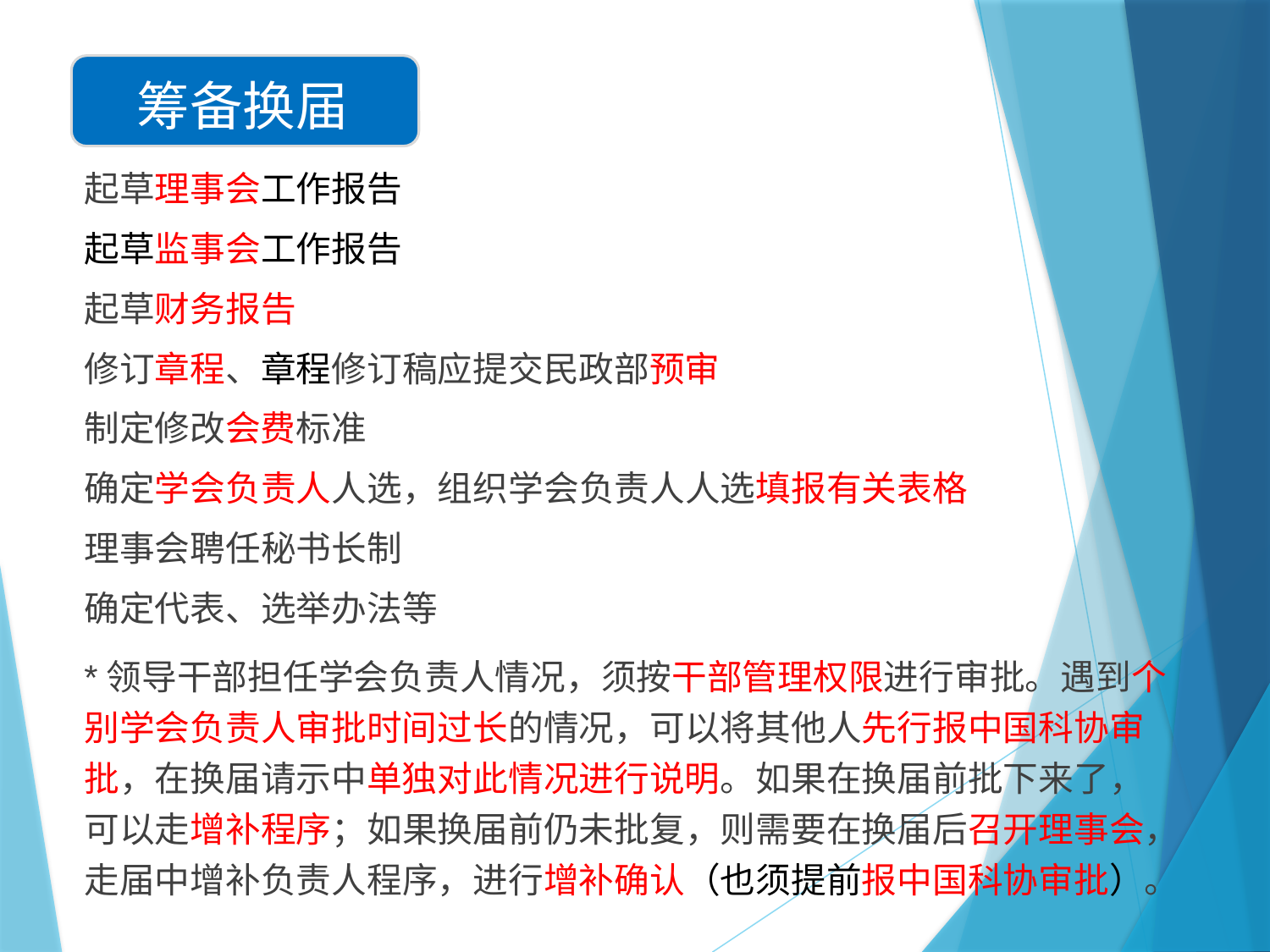

筹备换届
起草理事会工作报告
起草监事会工作报告
起草财务报告
修订章程、章程修订稿应提交民政部预审
制定修改会费标准
确定学会负责人人选，组织学会负责人人选填报有关表格
理事会聘任秘书长制
确定代表、选举办法等
*领导干部担任学会负责人情况，须按干部管理权限进行审批。遇到个别学会负责人审批时间过长的情况，可以将其他人先行报中国科协审批，在换届请示中单独对此情况进行说明。如果在换届前批下来了，可以走增补程序；如果换届前仍未批复，则需要在换届后召开理事会，走届中增补负责人程序，进行增补确认（也须提前报中国科协审批）。